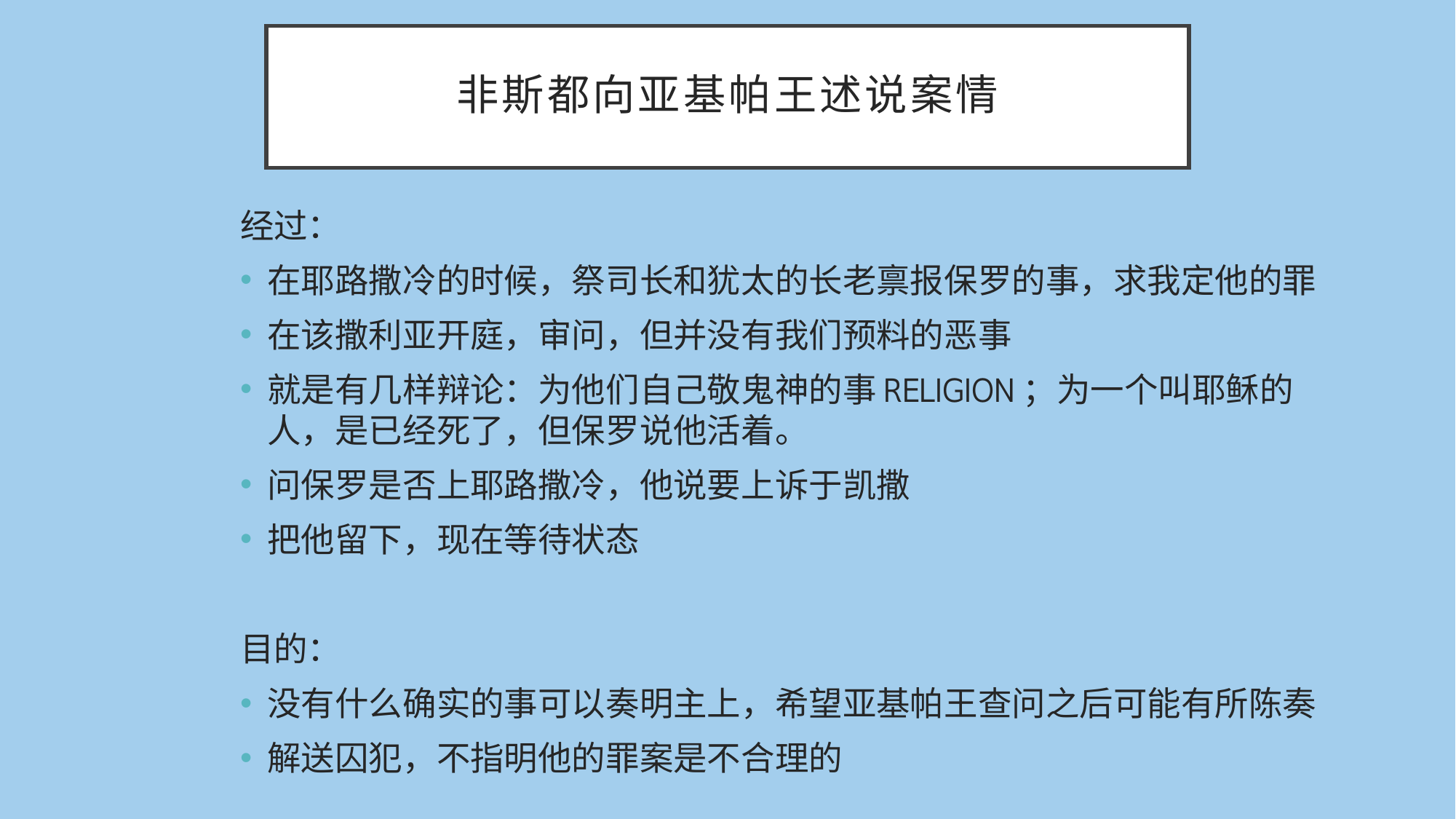

# 非斯都向亚基帕王述说案情
经过：
在耶路撒冷的时候，祭司长和犹太的长老禀报保罗的事，求我定他的罪
在该撒利亚开庭，审问，但并没有我们预料的恶事
就是有几样辩论：为他们自己敬鬼神的事RELIGION；为一个叫耶稣的人，是已经死了，但保罗说他活着。
问保罗是否上耶路撒冷，他说要上诉于凯撒
把他留下，现在等待状态

目的：
没有什么确实的事可以奏明主上，希望亚基帕王查问之后可能有所陈奏
解送囚犯，不指明他的罪案是不合理的